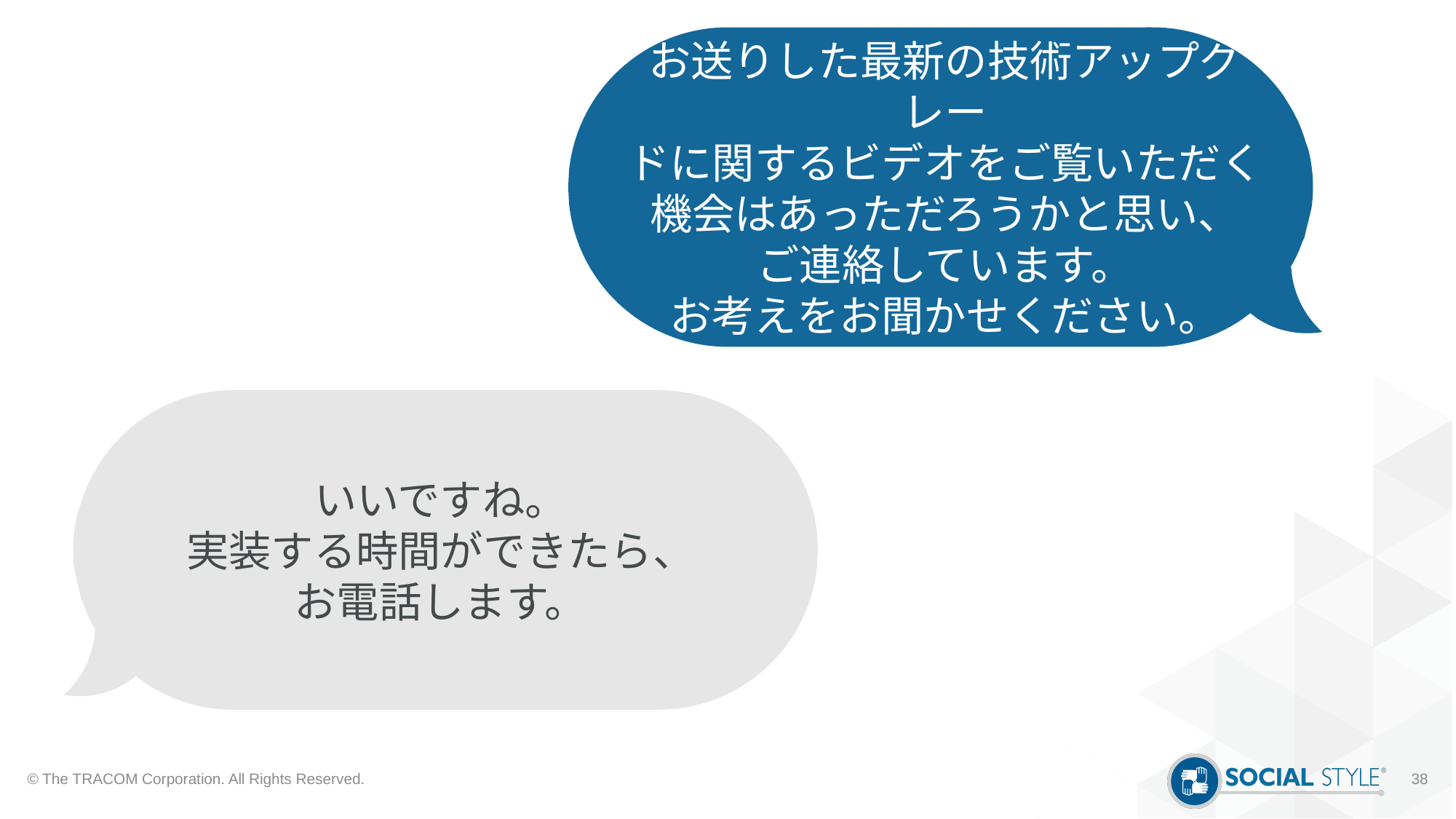

お送りした最新の技術アップグレー
ドに関するビデオをご覧いただく
機会はあっただろうかと思い、
ご連絡しています。
お考えをお聞かせください。
いいですね。
実装する時間ができたら、
お電話します。
© The TRACOM Corporation. All Rights Reserved.
38